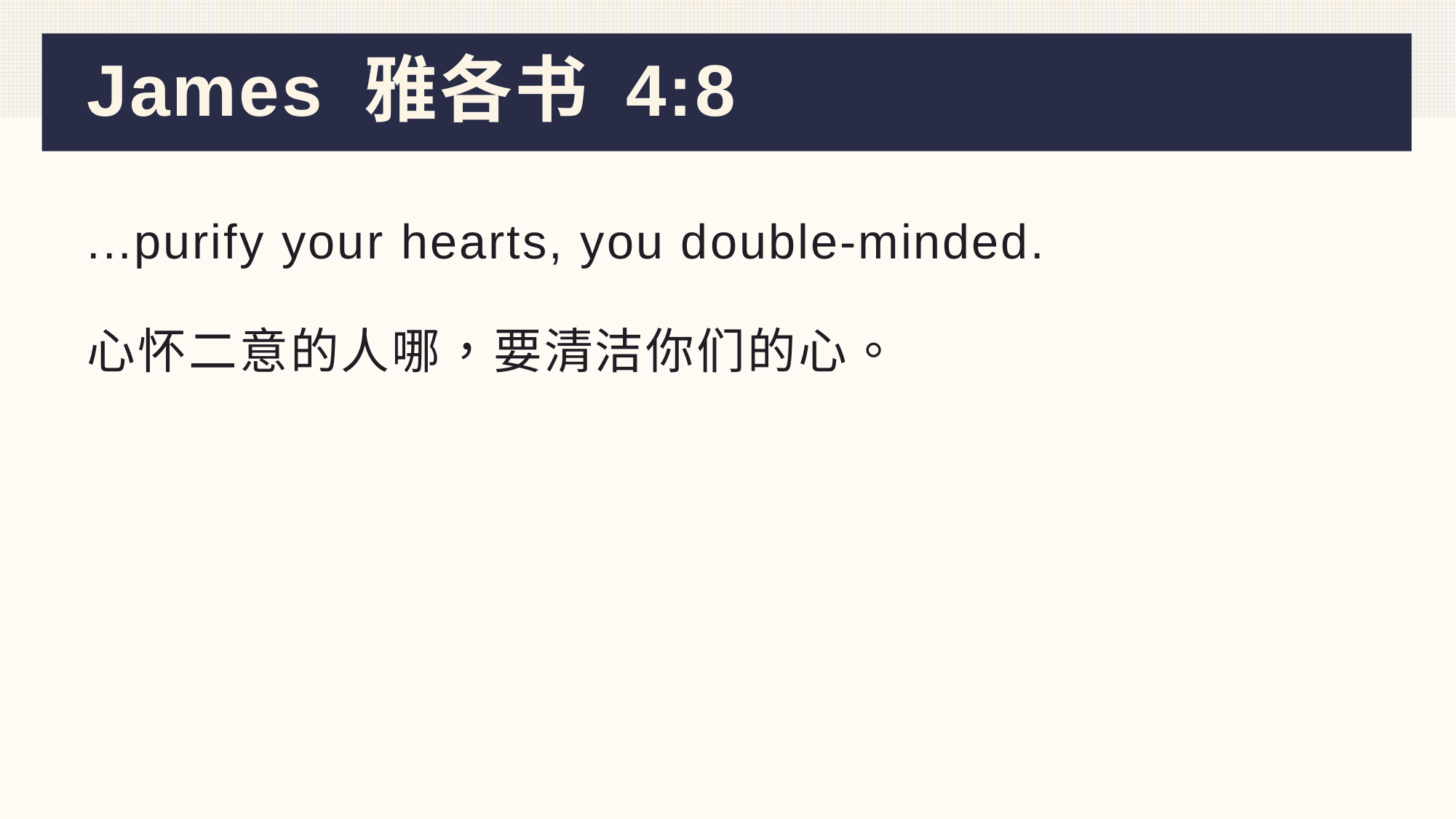

# James 雅各书 4:8
...purify your hearts, you double-minded.
心怀二意的人哪，要清洁你们的心。